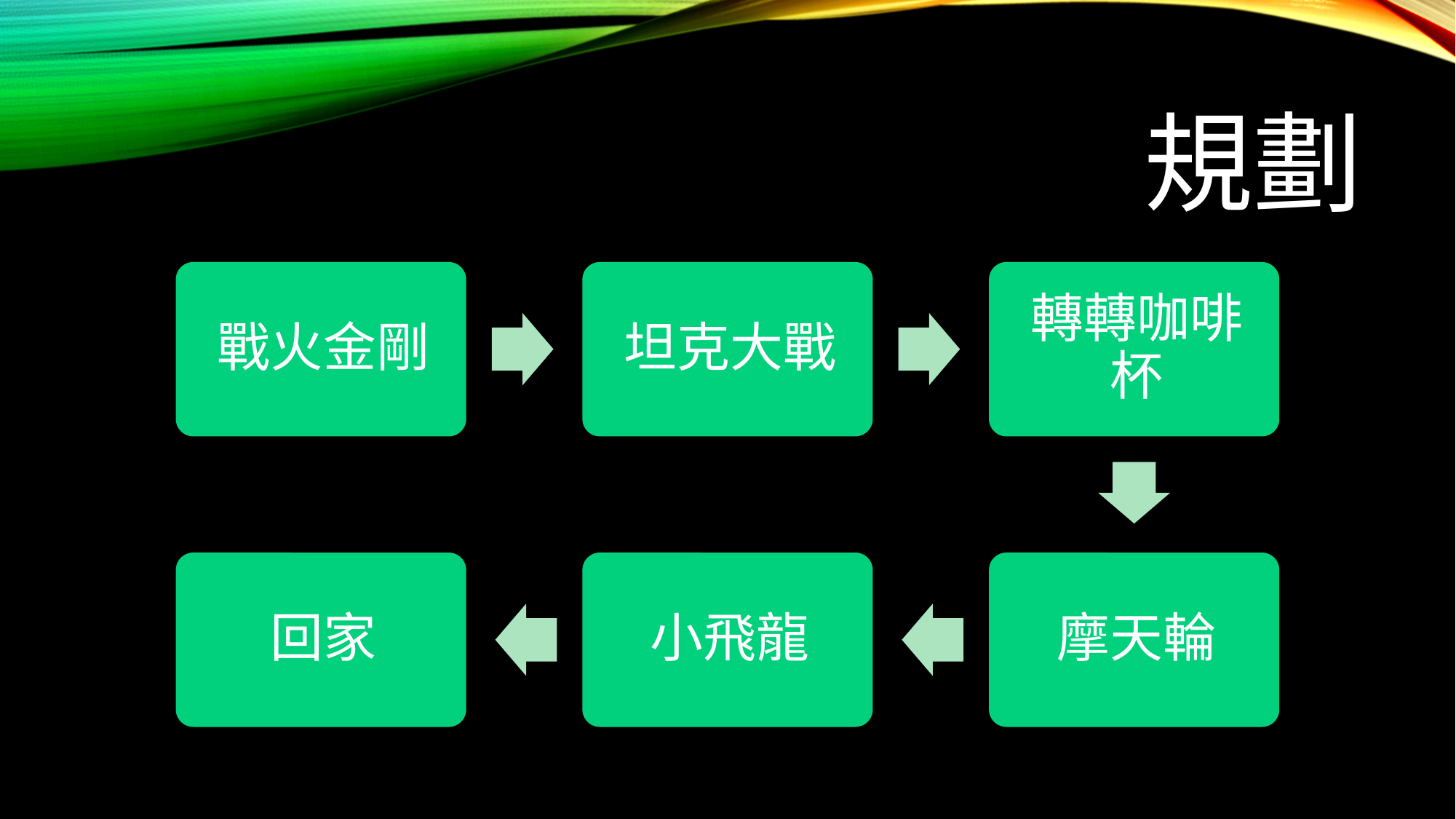

# 規劃
戰火金剛

坦克大戰

轉轉咖啡杯

摩天輪

小飛龍

回家